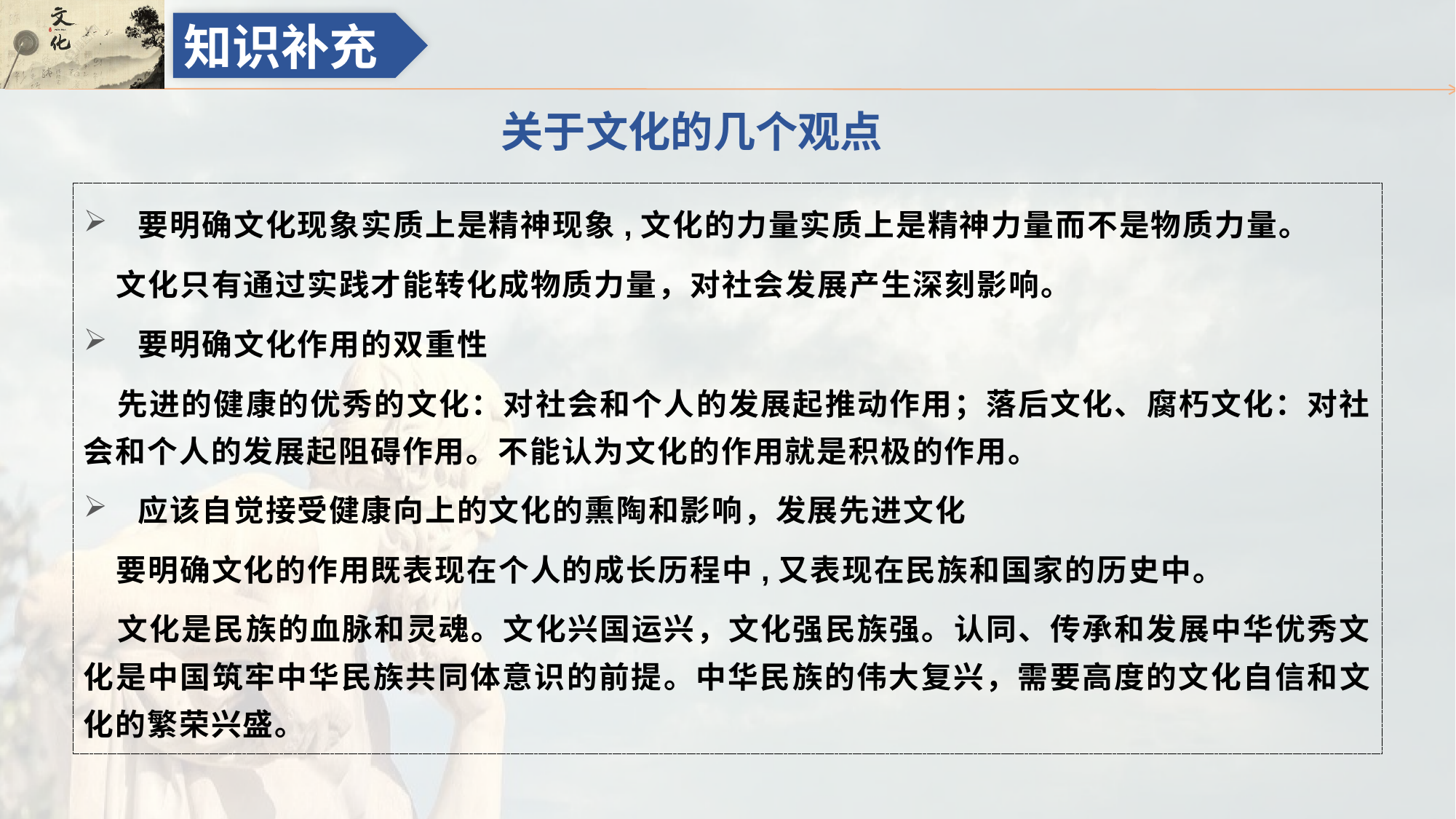

知识补充
关于文化的几个观点
要明确文化现象实质上是精神现象,文化的力量实质上是精神力量而不是物质力量。
   文化只有通过实践才能转化成物质力量，对社会发展产生深刻影响。
要明确文化作用的双重性
   先进的健康的优秀的文化：对社会和个人的发展起推动作用；落后文化、腐朽文化：对社会和个人的发展起阻碍作用。不能认为文化的作用就是积极的作用。
应该自觉接受健康向上的文化的熏陶和影响，发展先进文化
   要明确文化的作用既表现在个人的成长历程中,又表现在民族和国家的历史中。
   文化是民族的血脉和灵魂。文化兴国运兴，文化强民族强。认同、传承和发展中华优秀文化是中国筑牢中华民族共同体意识的前提。中华民族的伟大复兴，需要高度的文化自信和文化的繁荣兴盛。